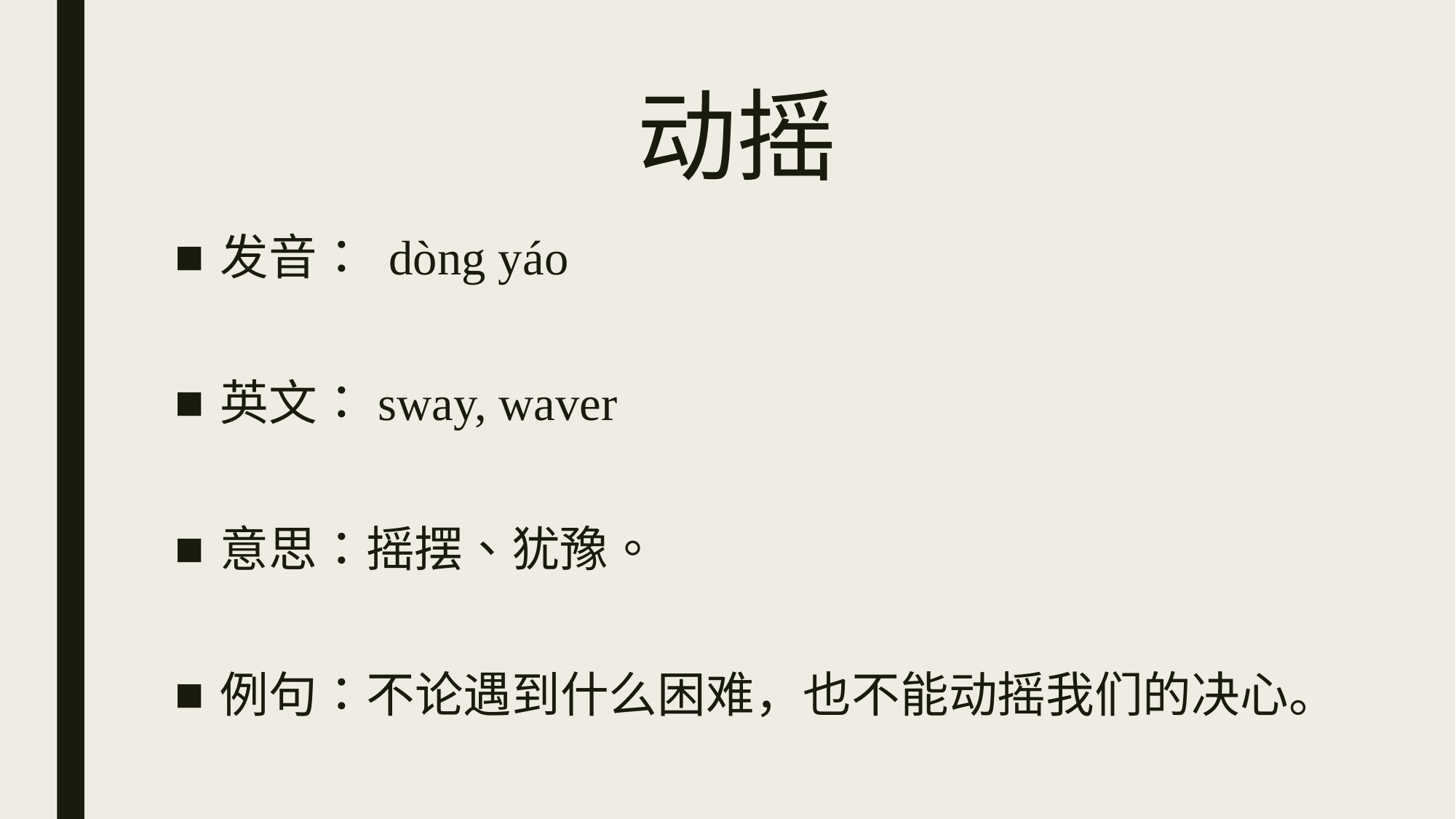

# 动摇
发音： dòng yáo

英文：sway, waver

意思：摇摆、犹豫。

例句：不论遇到什么困难，也不能动摇我们的决心。